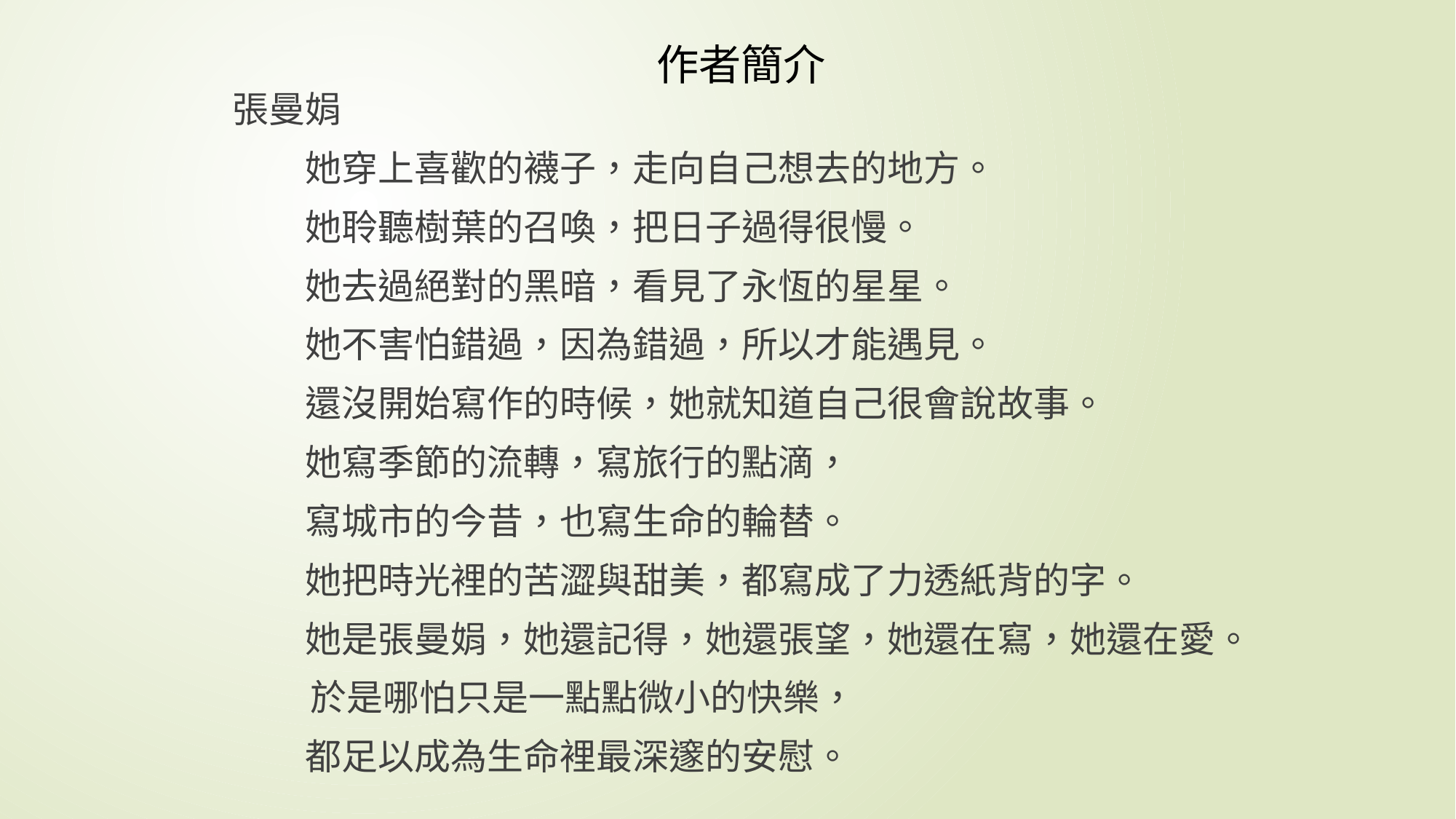

# 作者簡介
張曼娟
　　她穿上喜歡的襪子，走向自己想去的地方。
　　她聆聽樹葉的召喚，把日子過得很慢。
　　她去過絕對的黑暗，看見了永恆的星星。
　　她不害怕錯過，因為錯過，所以才能遇見。
　　還沒開始寫作的時候，她就知道自己很會說故事。
　　她寫季節的流轉，寫旅行的點滴，
　　寫城市的今昔，也寫生命的輪替。
　　她把時光裡的苦澀與甜美，都寫成了力透紙背的字。
　　她是張曼娟，她還記得，她還張望，她還在寫，她還在愛。
    　於是哪怕只是一點點微小的快樂，
　　都足以成為生命裡最深邃的安慰。